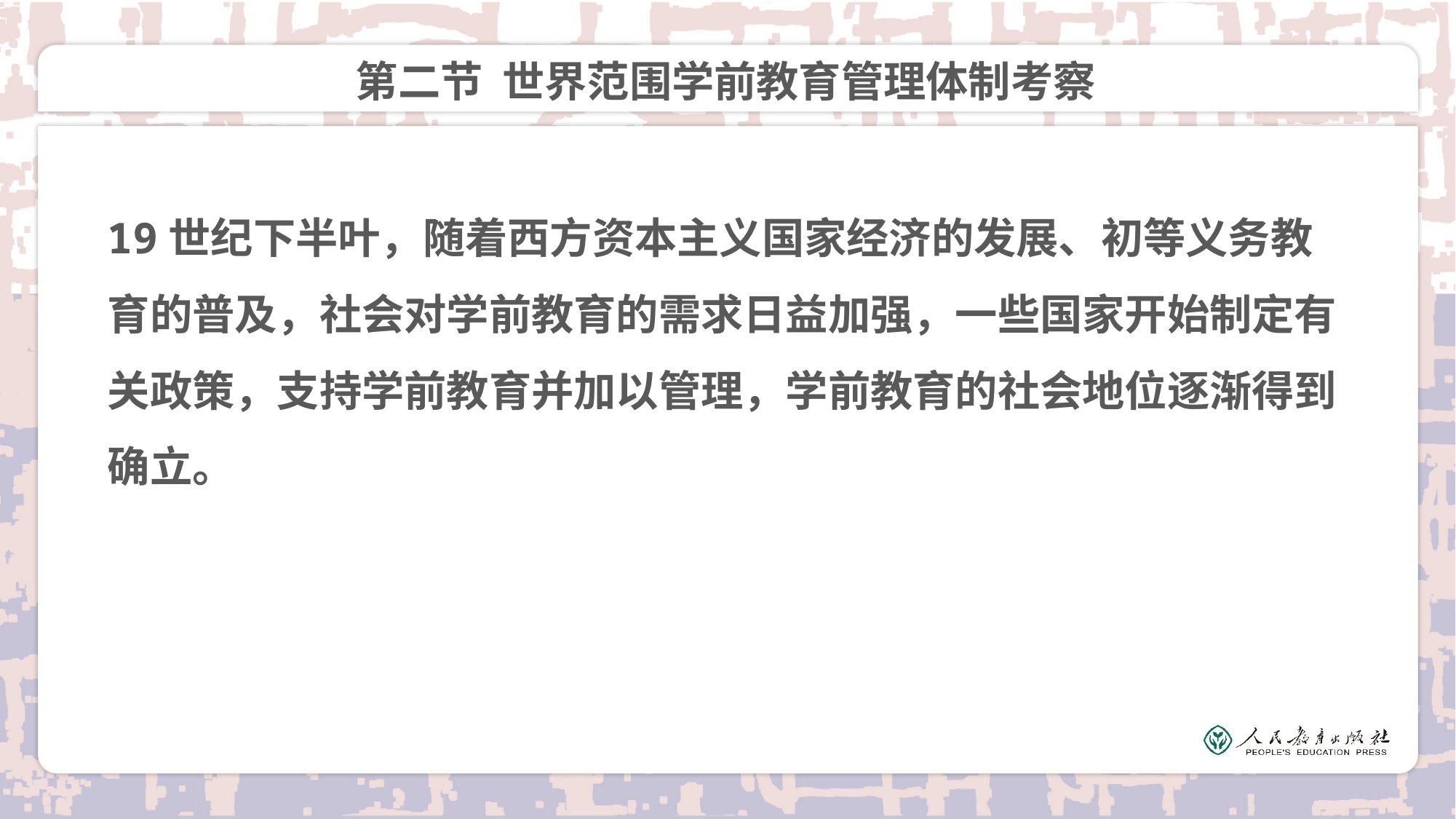

# 第二节  世界范围学前教育管理体制考察
19世纪下半叶，随着西方资本主义国家经济的发展、初等义务教育的普及，社会对学前教育的需求日益加强，一些国家开始制定有关政策，支持学前教育并加以管理，学前教育的社会地位逐渐得到确立。